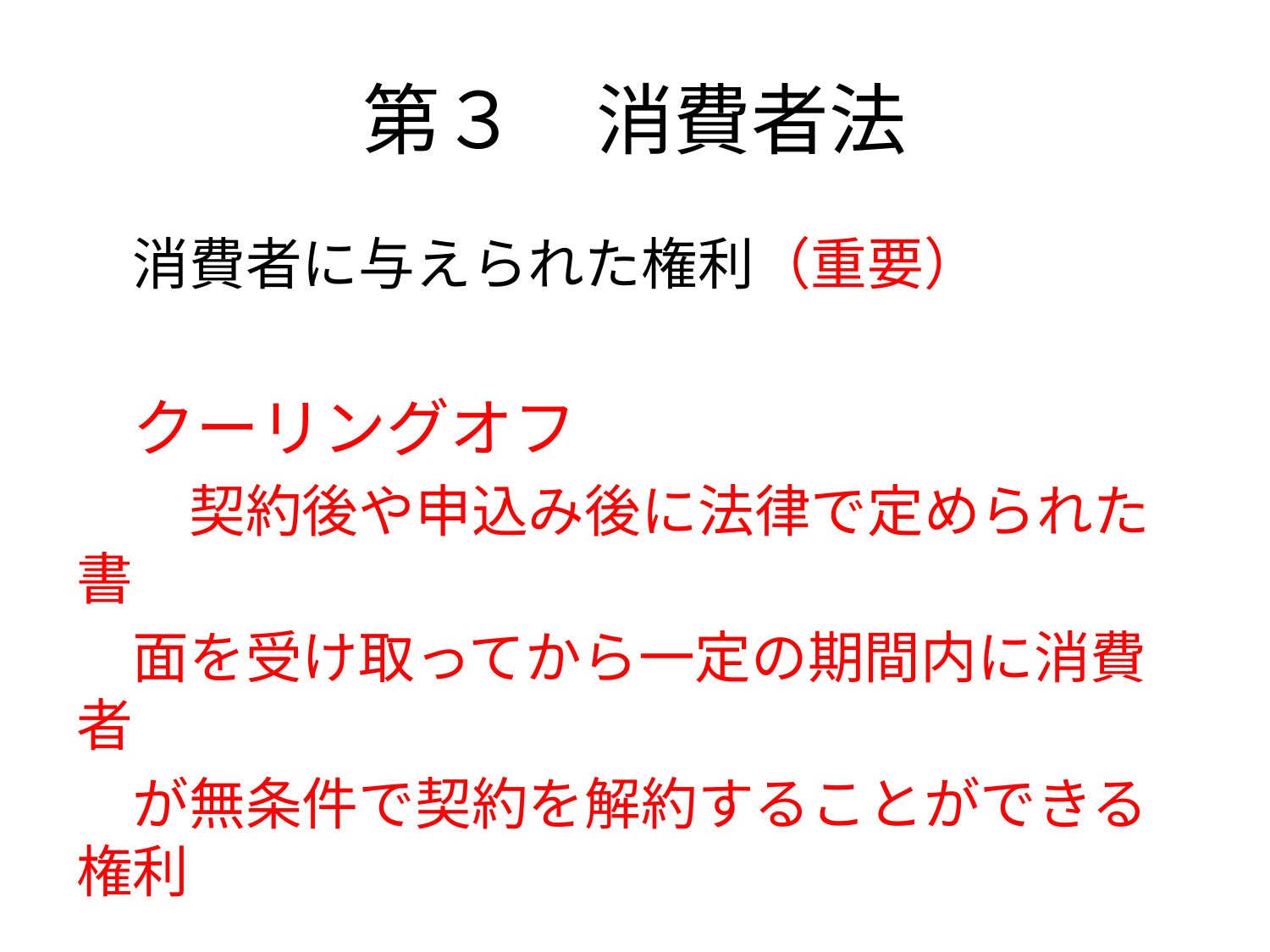

# 第３　消費者法
　消費者に与えられた権利（重要）

　クーリングオフ
　　契約後や申込み後に法律で定められた書
　面を受け取ってから一定の期間内に消費者
　が無条件で契約を解約することができる権利